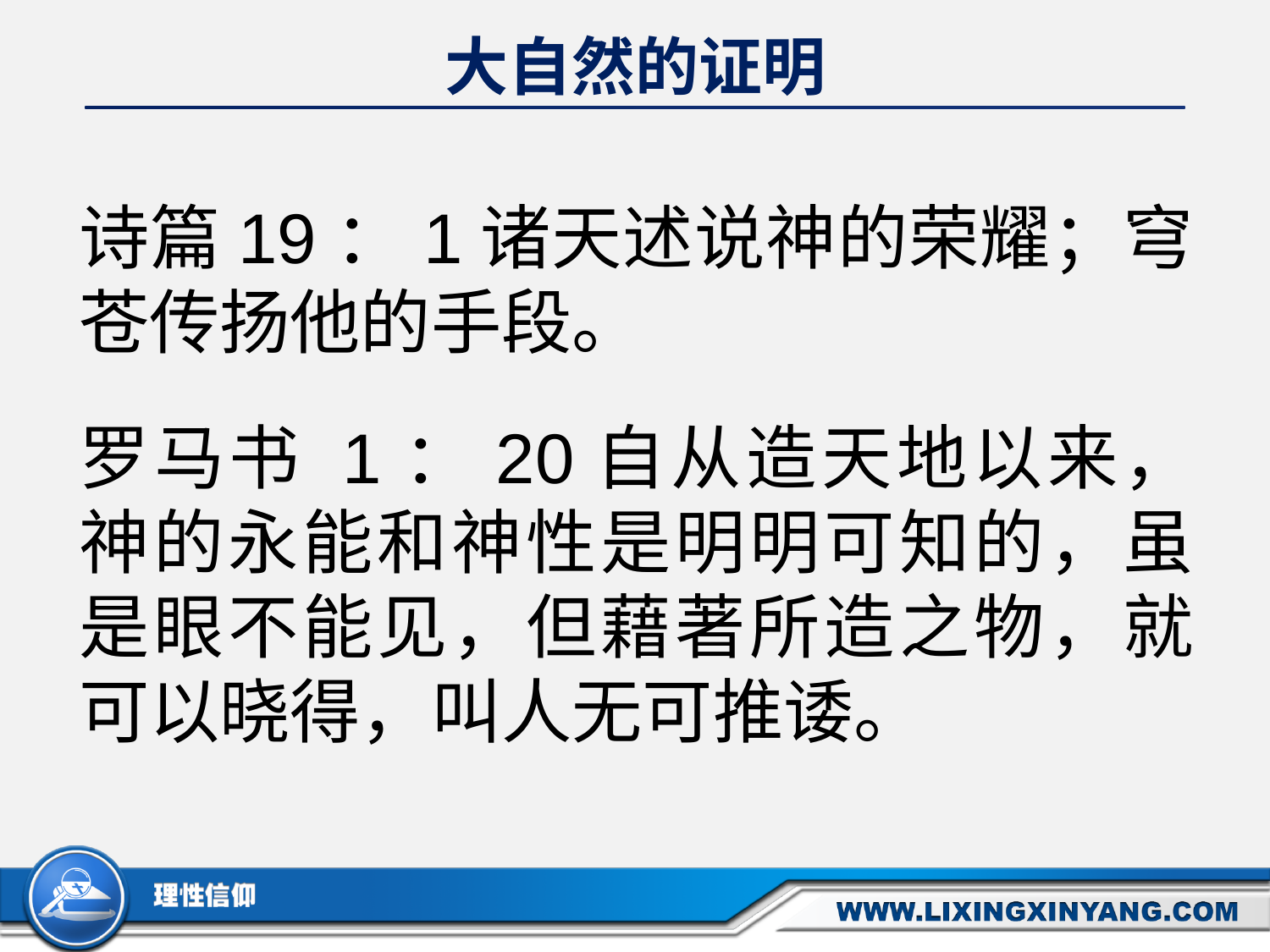

# 大自然的证明
诗篇19：1诸天述说神的荣耀；穹苍传扬他的手段。

罗马书 1：20自从造天地以来，神的永能和神性是明明可知的，虽是眼不能见，但藉著所造之物，就可以晓得，叫人无可推诿。